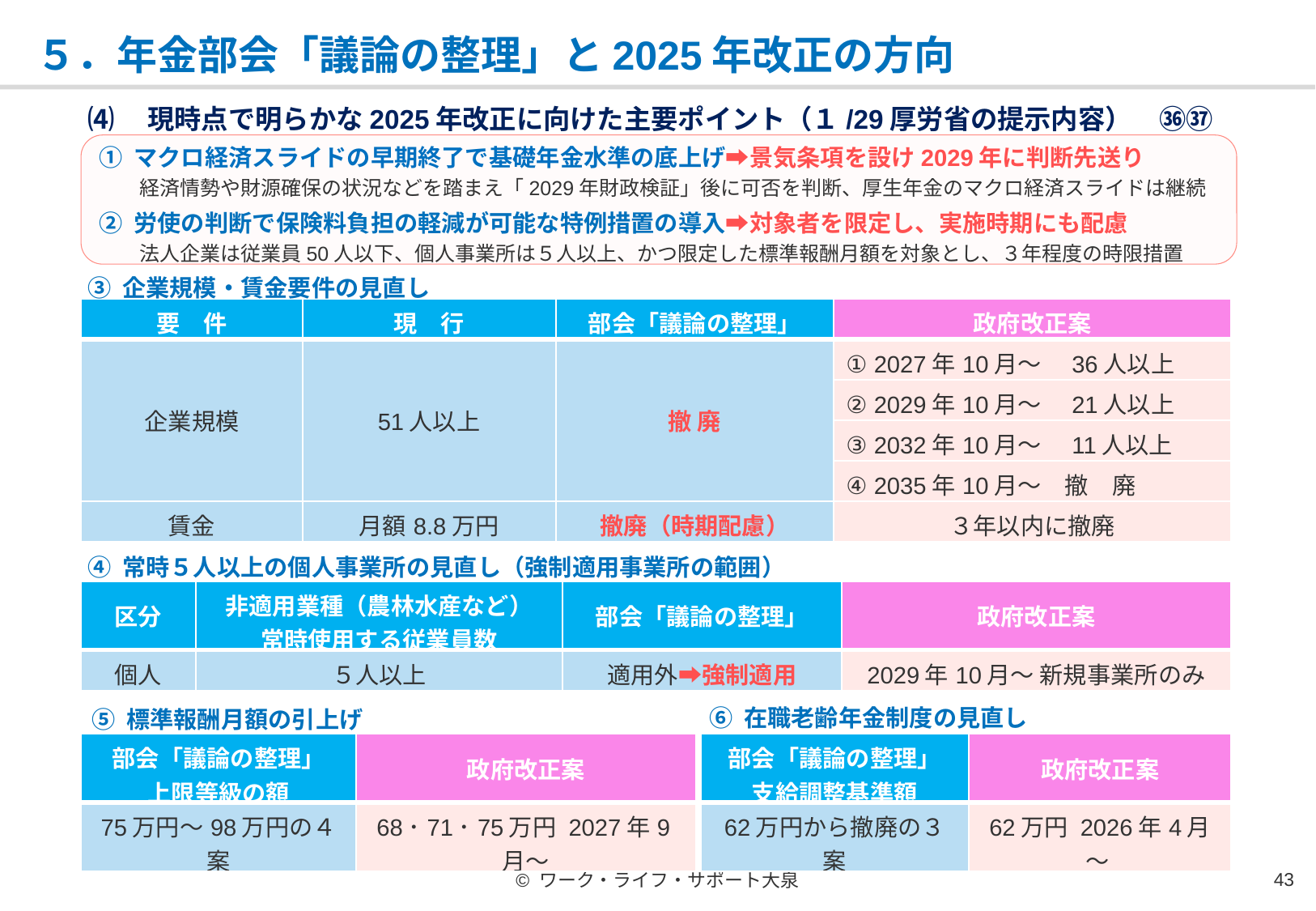

# ５．年金部会「議論の整理」と2025年改正の方向
⑷　現時点で明らかな2025年改正に向けた主要ポイント（１/29厚労省の提示内容）　㊱㊲

① マクロ経済スライドの早期終了で基礎年金水準の底上げ➡景気条項を設け2029年に判断先送り
　　経済情勢や財源確保の状況などを踏まえ「2029年財政検証」後に可否を判断、厚生年金のマクロ経済スライドは継続

② 労使の判断で保険料負担の軽減が可能な特例措置の導入➡対象者を限定し、実施時期にも配慮
　　法人企業は従業員50人以下、個人事業所は５人以上、かつ限定した標準報酬月額を対象とし、３年程度の時限措置
③ 企業規模・賃金要件の見直し
| 要　件 | 現　行 | 部会「議論の整理」 | 政府改正案 |
| --- | --- | --- | --- |
| 企業規模 | 51人以上 | 撤 廃 | ① 2027年10月～　36人以上 |
|  |  |  | ② 2029年10月～　21人以上 |
|  |  |  | ③ 2032年10月～　11人以上 |
|  |  |  | ④ 2035年10月～　撤　廃 |
| 賃金 | 月額8.8万円 | 撤廃（時期配慮） | ３年以内に撤廃 |
④ 常時５人以上の個人事業所の見直し（強制適用事業所の範囲）
| 区分 | 非適用業種（農林水産など） 常時使用する従業員数 | 部会「議論の整理」 | 政府改正案 |
| --- | --- | --- | --- |
| 個人 | ５人以上 | 適用外➡強制適用 | 2029年10月～ 新規事業所のみ |
⑥ 在職老齢年金制度の見直し
⑤ 標準報酬月額の引上げ
| 部会「議論の整理」 上限等級の額 | 政府改正案 |
| --- | --- |
| 75万円～98万円の４案 | 68･71･75万円 2027年9月～ |
| 部会「議論の整理」 支給調整基準額 | 政府改正案 |
| --- | --- |
| 62万円から撤廃の３案 | 62万円 2026年4月～ |
© ワーク・ライフ・サポート大泉
43